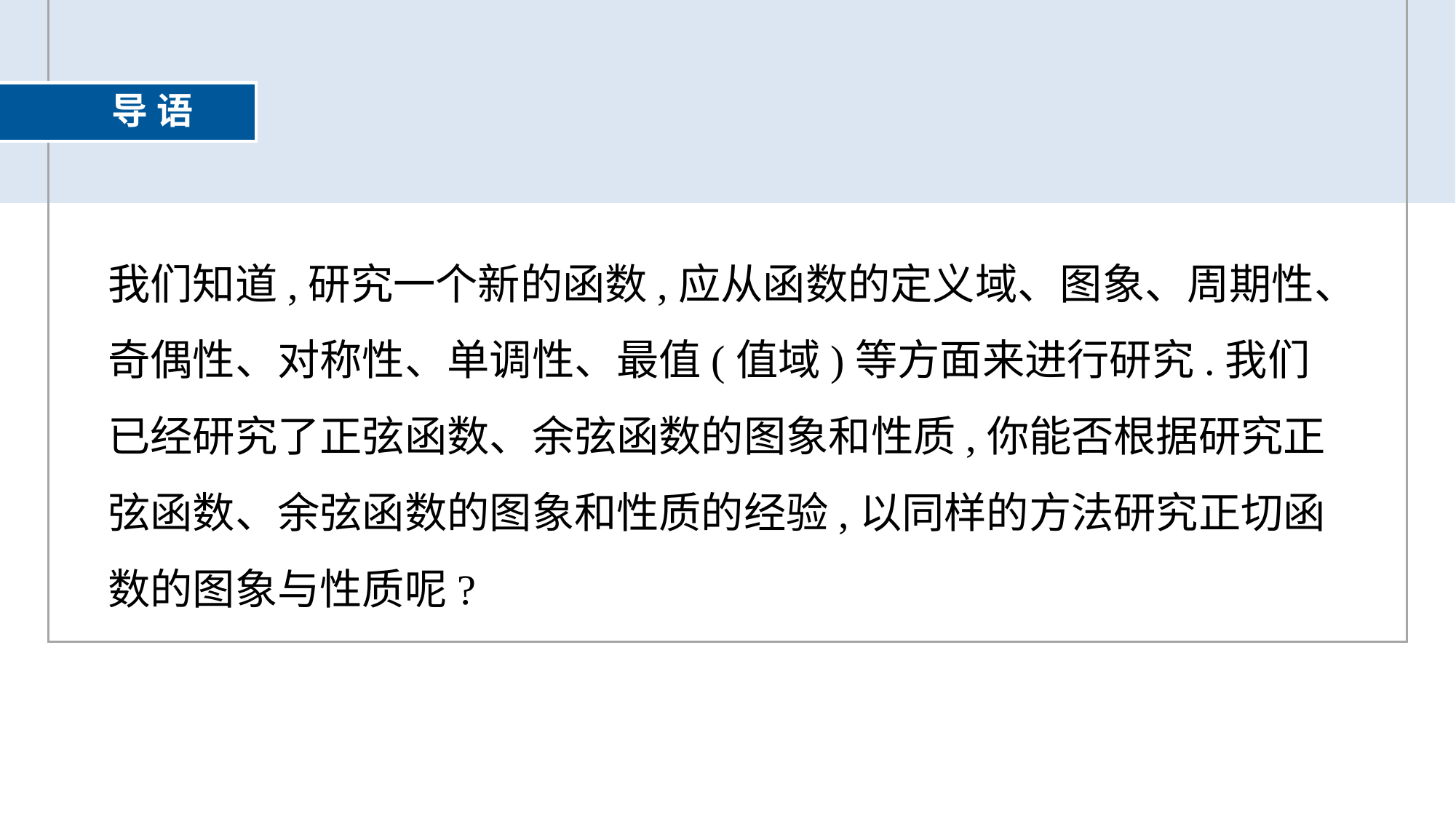

导 语

我们知道,研究一个新的函数,应从函数的定义域、图象、周期性、奇偶性、对称性、单调性、最值(值域)等方面来进行研究.我们已经研究了正弦函数、余弦函数的图象和性质,你能否根据研究正弦函数、余弦函数的图象和性质的经验,以同样的方法研究正切函数的图象与性质呢?